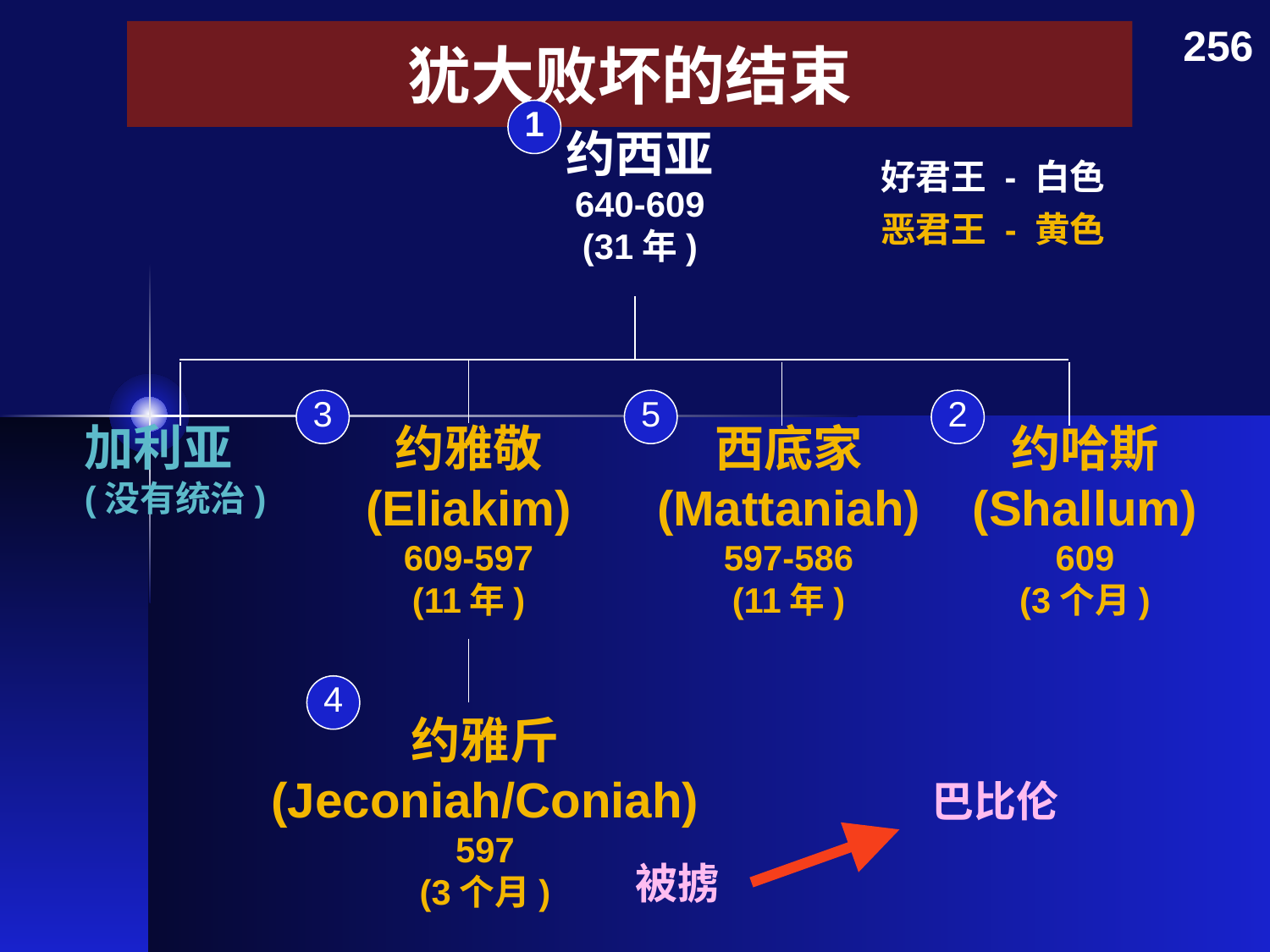

256
# 犹大败坏的结束
1

约西亚
640-609
(31年)
好君王 - 白色
恶君王 - 黄色
3

5

2

加利亚
(没有统治)
约雅敬 (Eliakim)
609-597
(11年)
西底家
(Mattaniah)
597-586
(11年)
约哈斯
(Shallum)
609
(3个月)
4

约雅斤
(Jeconiah/Coniah)
597
(3个月)
巴比伦
被掳